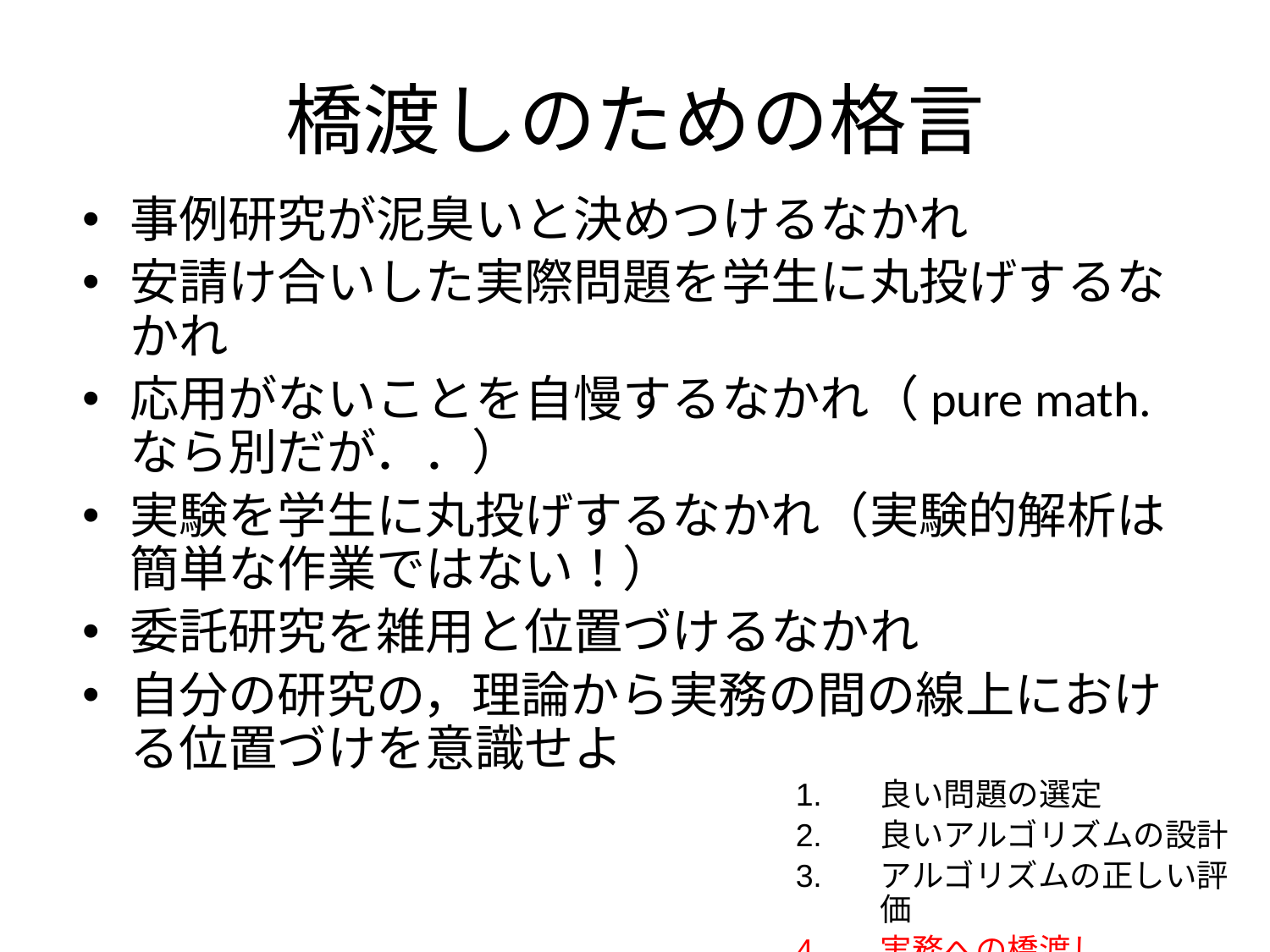

# 橋渡しのための格言
事例研究が泥臭いと決めつけるなかれ
安請け合いした実際問題を学生に丸投げするなかれ
応用がないことを自慢するなかれ（pure math.なら別だが．．）
実験を学生に丸投げするなかれ（実験的解析は簡単な作業ではない！）
委託研究を雑用と位置づけるなかれ
自分の研究の，理論から実務の間の線上における位置づけを意識せよ

良い問題の選定
良いアルゴリズムの設計
アルゴリズムの正しい評価
実務への橋渡し